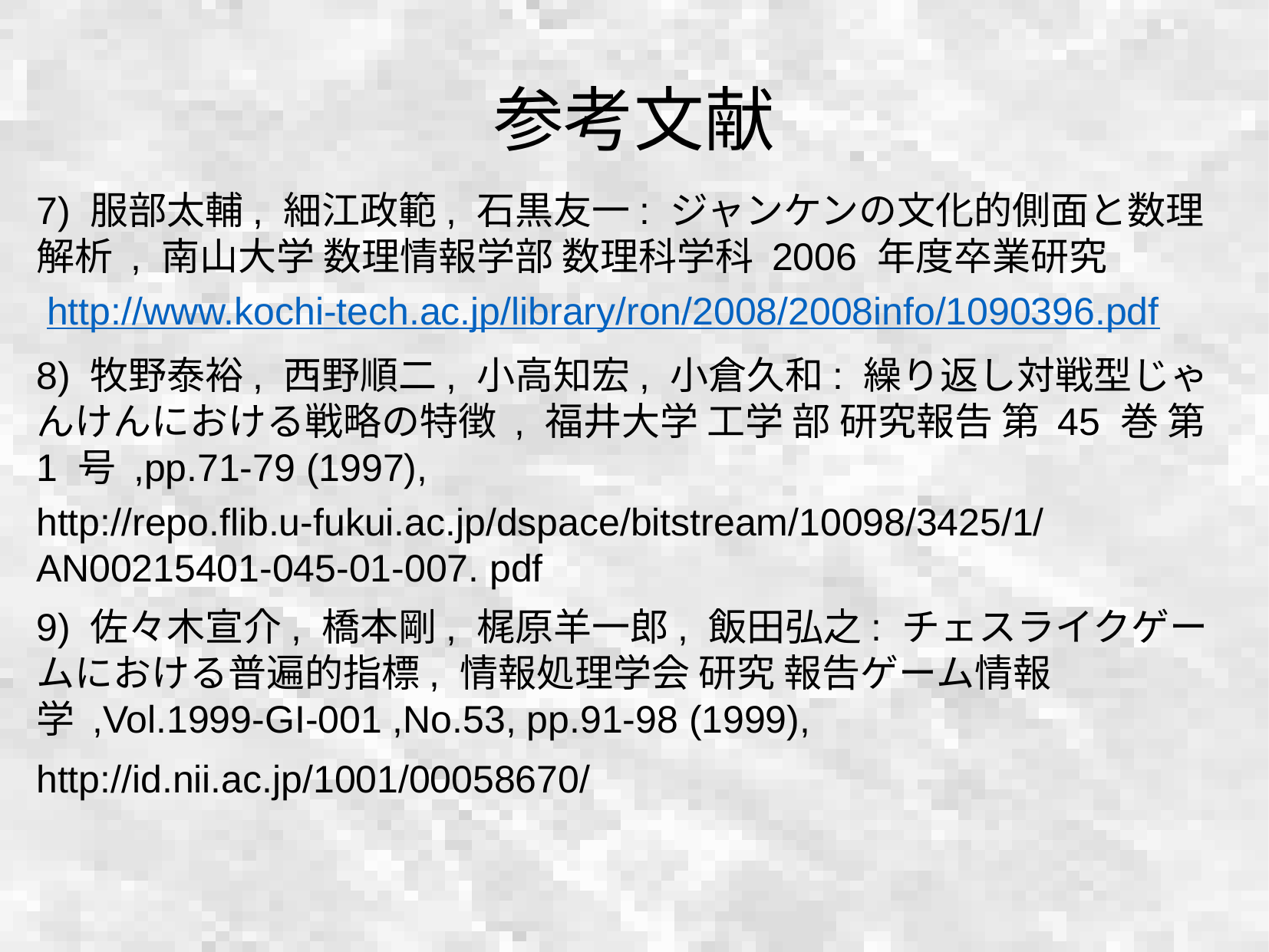

参考文献
7) 服部太輔, 細江政範, 石黒友一: ジャンケンの文化的側面と数理解析 , 南山大学 数理情報学部 数理科学科 2006 年度卒業研究
 http://www.kochi-tech.ac.jp/library/ron/2008/2008info/1090396.pdf
8) 牧野泰裕, 西野順二, 小高知宏, 小倉久和: 繰り返し対戦型じゃんけんにおける戦略の特徴 , 福井大学 工学 部 研究報告 第 45 巻 第 1 号 ,pp.71-79 (1997),
http://repo.flib.u-fukui.ac.jp/dspace/bitstream/10098/3425/1/AN00215401-045-01-007. pdf
9) 佐々木宣介, 橋本剛, 梶原羊一郎, 飯田弘之: チェスライクゲームにおける普遍的指標, 情報処理学会 研究 報告ゲーム情報学 ,Vol.1999-GI-001 ,No.53, pp.91-98 (1999),
http://id.nii.ac.jp/1001/00058670/